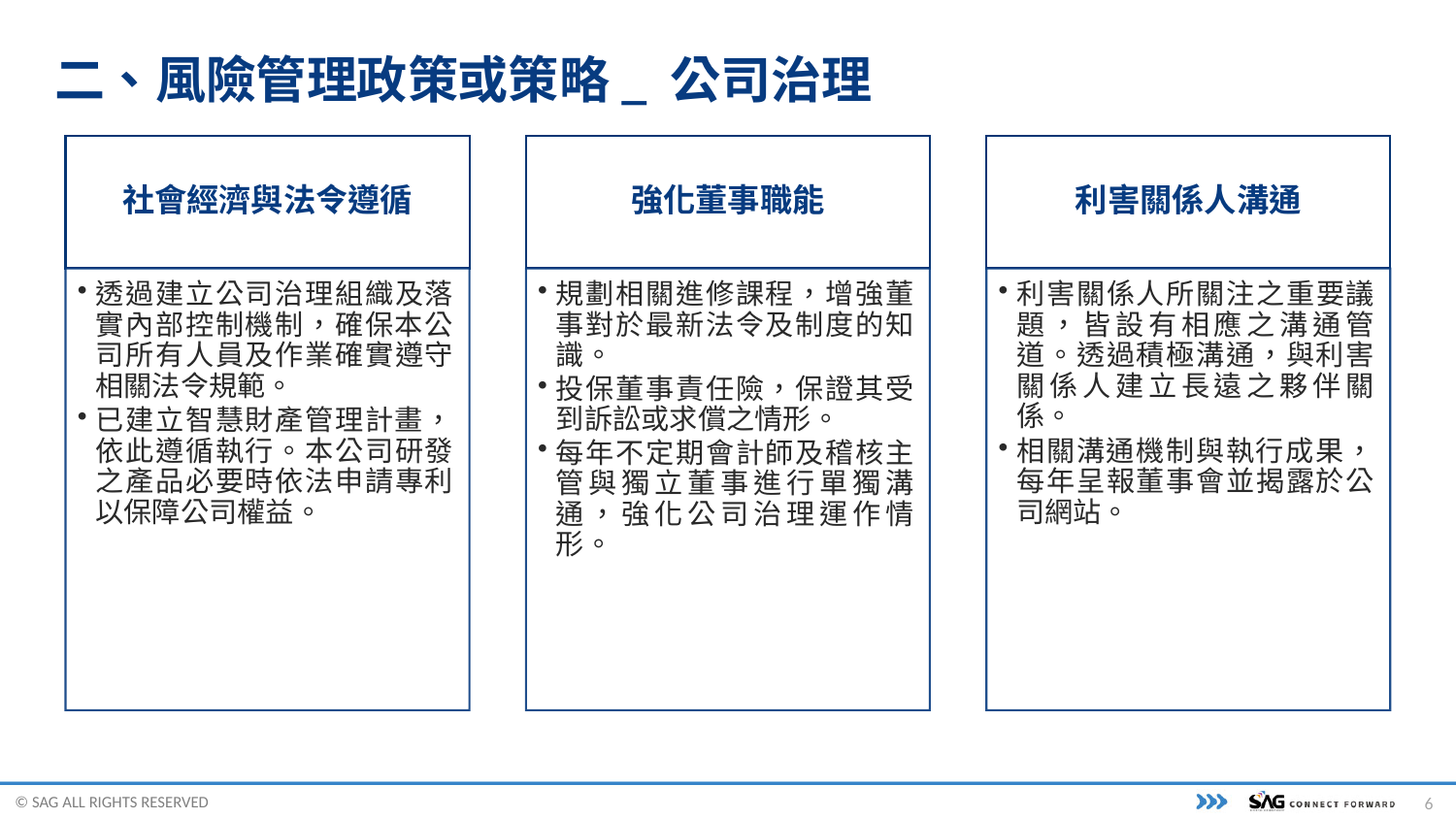

# 二、風險管理政策或策略_ 公司治理

社會經濟與法令遵循
透過建立公司治理組織及落實內部控制機制，確保本公司所有人員及作業確實遵守相關法令規範。
已建立智慧財產管理計畫，依此遵循執行。本公司研發之產品必要時依法申請專利以保障公司權益。
強化董事職能
規劃相關進修課程，增強董事對於最新法令及制度的知識。
投保董事責任險，保證其受到訴訟或求償之情形。
每年不定期會計師及稽核主管與獨立董事進行單獨溝通，強化公司治理運作情形。
利害關係人溝通
利害關係人所關注之重要議題，皆設有相應之溝通管道。透過積極溝通，與利害關係人建立長遠之夥伴關係。
相關溝通機制與執行成果，每年呈報董事會並揭露於公司網站。